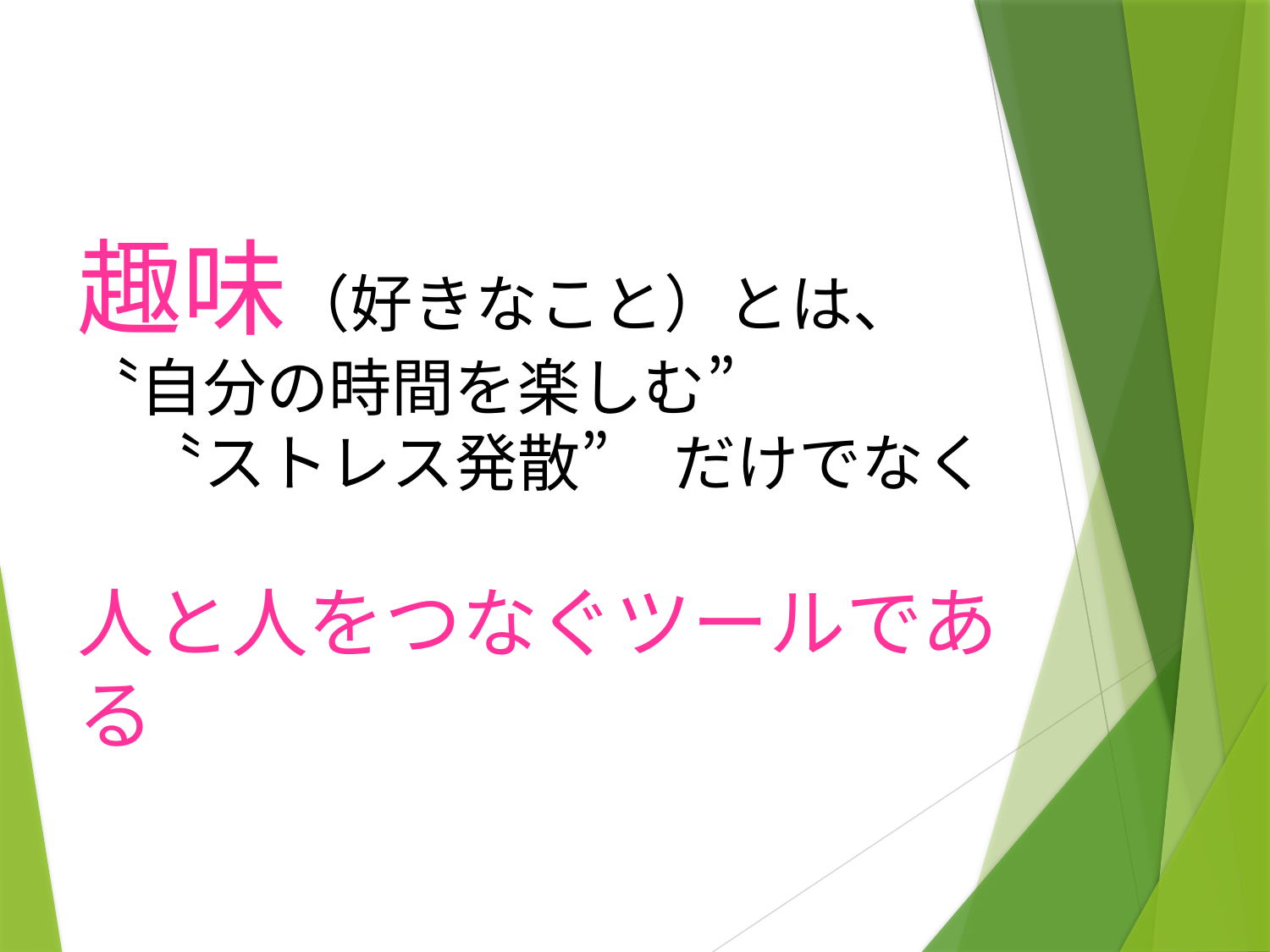

# 趣味（好きなこと）とは、 〝自分の時間を楽しむ” 　〝ストレス発散”　だけでなく 人と人をつなぐツールである